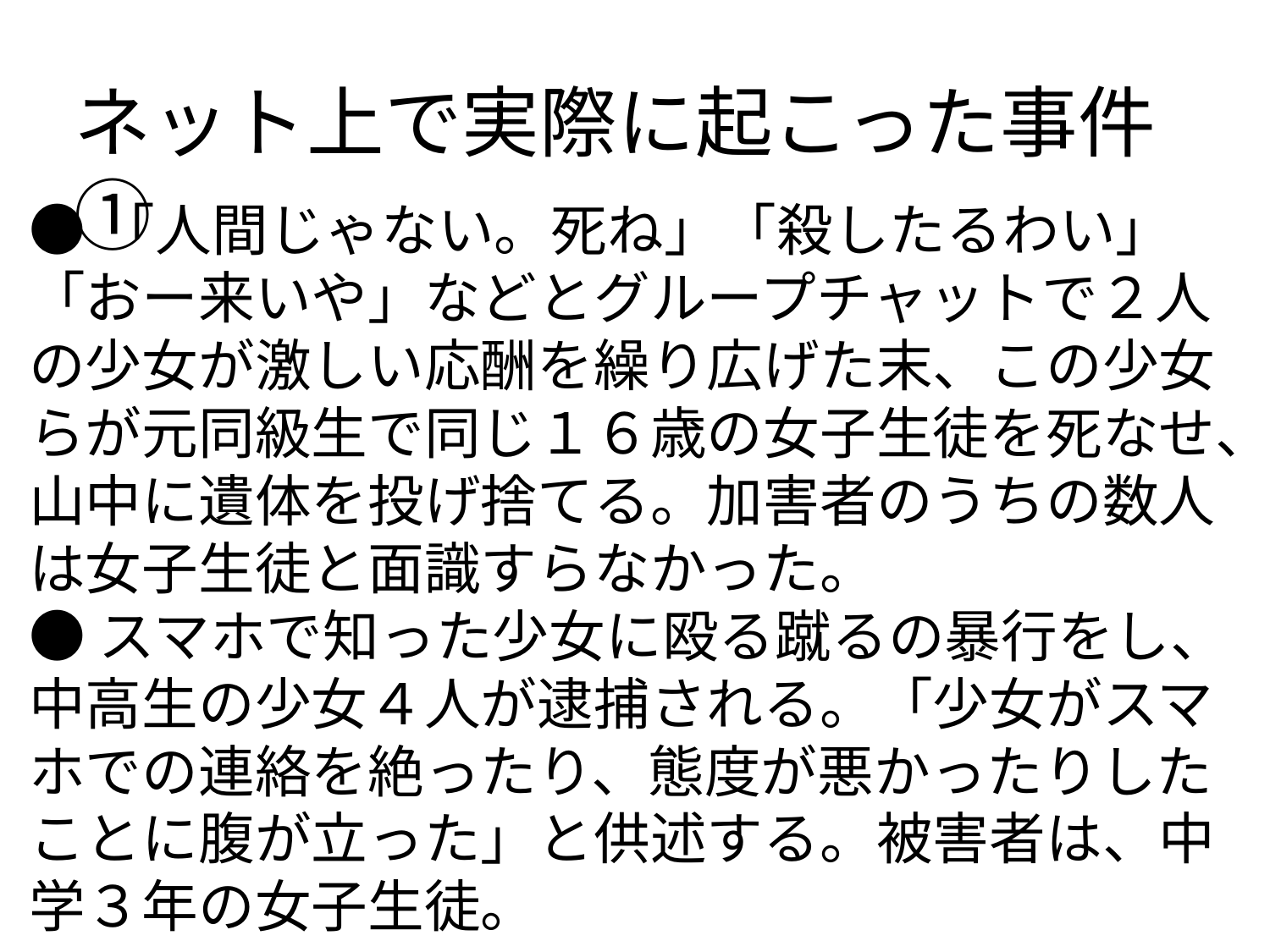

ネット上で実際に起こった事件①
●「人間じゃない。死ね」「殺したるわい」「おー来いや」などとグループチャットで２人の少女が激しい応酬を繰り広げた末、この少女らが元同級生で同じ１６歳の女子生徒を死なせ、山中に遺体を投げ捨てる。加害者のうちの数人は女子生徒と面識すらなかった。
●スマホで知った少女に殴る蹴るの暴行をし、中高生の少女４人が逮捕される。「少女がスマホでの連絡を絶ったり、態度が悪かったりしたことに腹が立った」と供述する。被害者は、中学３年の女子生徒。